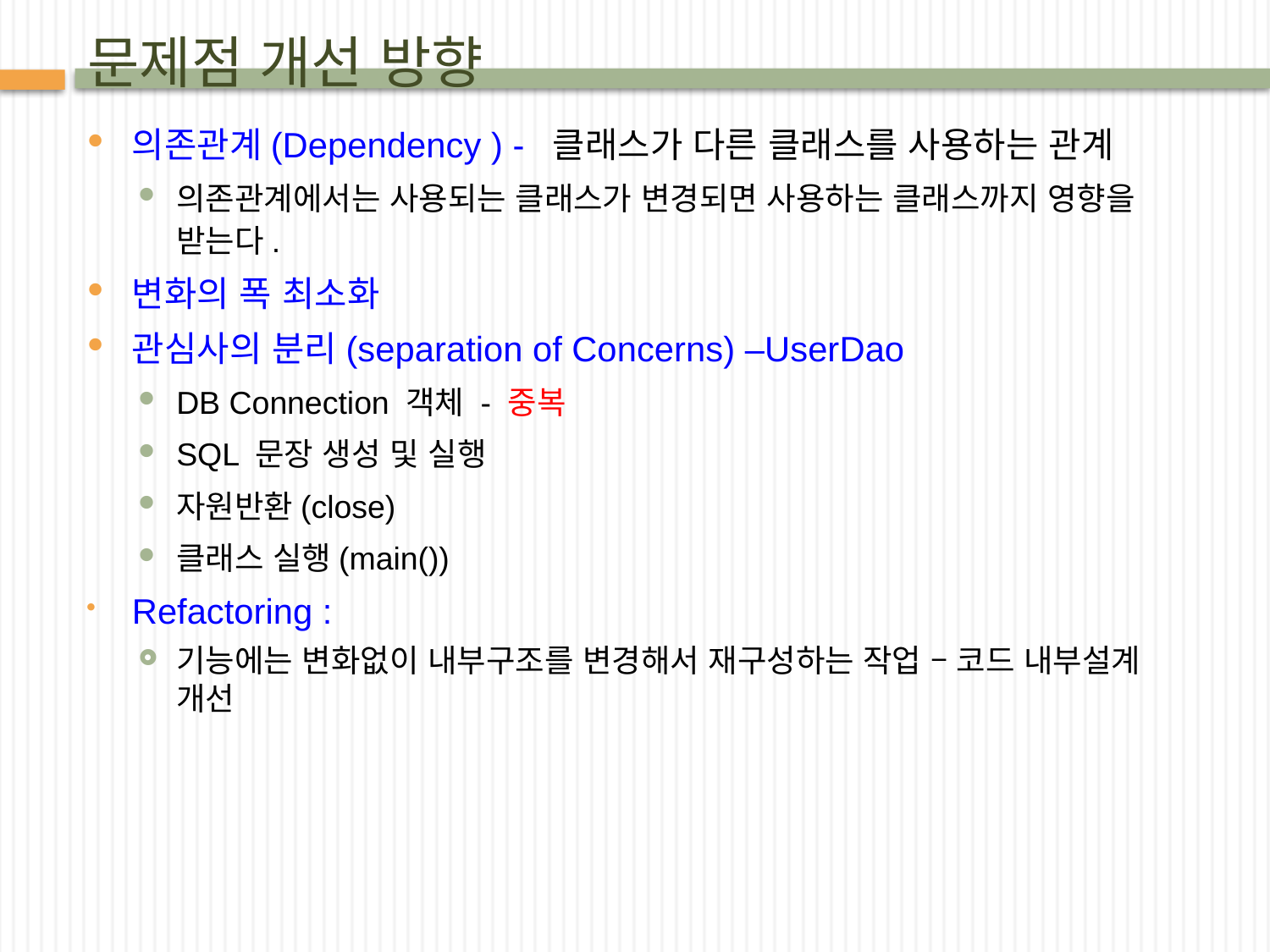

# 문제점 개선 방향
의존관계(Dependency ) -  클래스가 다른 클래스를 사용하는 관계
의존관계에서는 사용되는 클래스가 변경되면 사용하는 클래스까지 영향을 받는다.
변화의 폭 최소화
관심사의 분리(separation of Concerns) –UserDao
DB Connection 객체 - 중복
SQL 문장 생성 및 실행
자원반환(close)
클래스 실행(main())
Refactoring :
기능에는 변화없이 내부구조를 변경해서 재구성하는 작업 – 코드 내부설계 개선